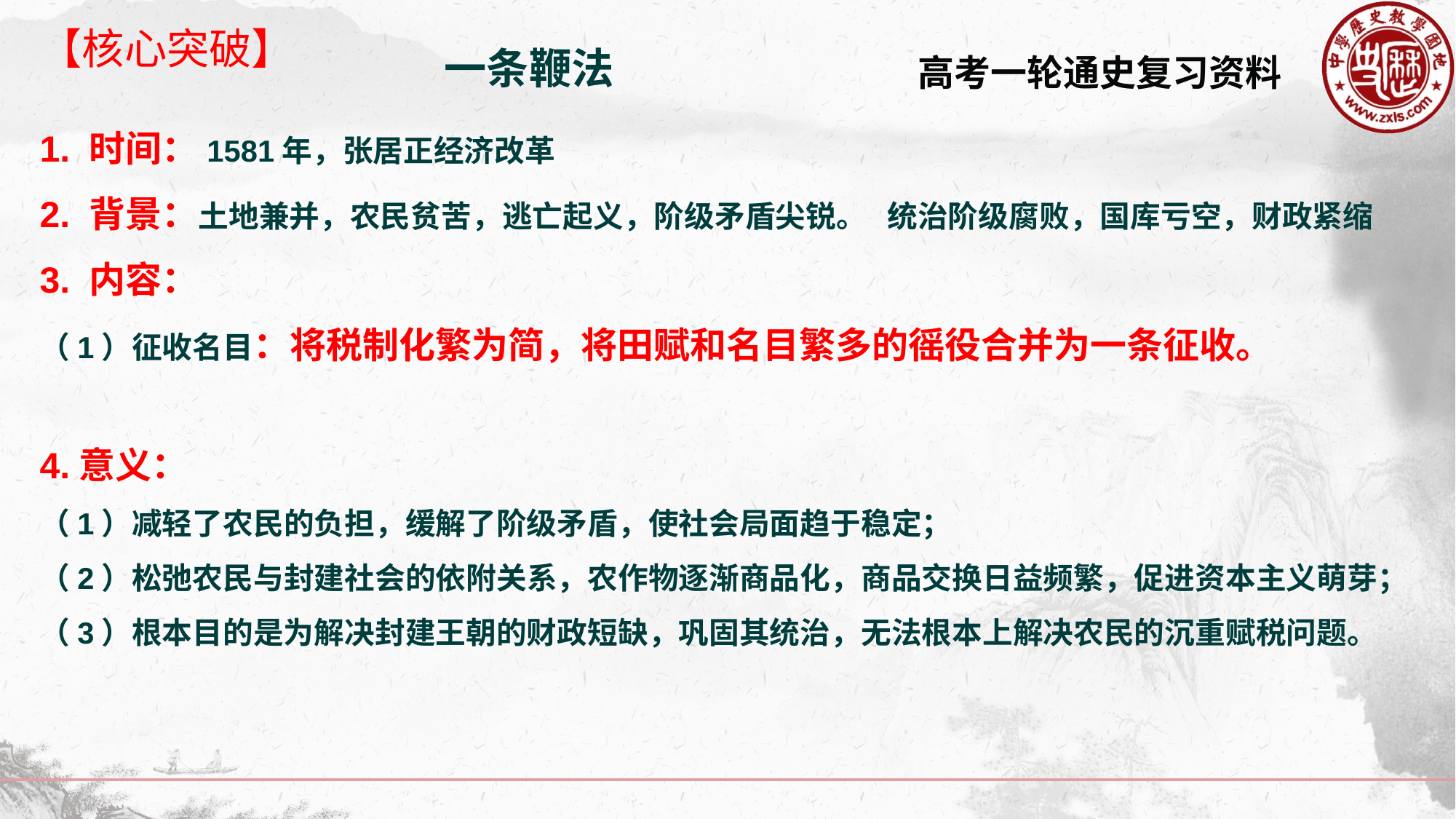

【核心突破】
一条鞭法
1. 时间：1581年，张居正经济改革
2. 背景：土地兼并，农民贫苦，逃亡起义，阶级矛盾尖锐。   统治阶级腐败，国库亏空，财政紧缩
3. 内容：
（1）征收名目：将税制化繁为简，将田赋和名目繁多的徭役合并为一条征收。

4.意义：
（1）减轻了农民的负担，缓解了阶级矛盾，使社会局面趋于稳定；
（2）松弛农民与封建社会的依附关系，农作物逐渐商品化，商品交换日益频繁，促进资本主义萌芽；
（3）根本目的是为解决封建王朝的财政短缺，巩固其统治，无法根本上解决农民的沉重赋税问题。